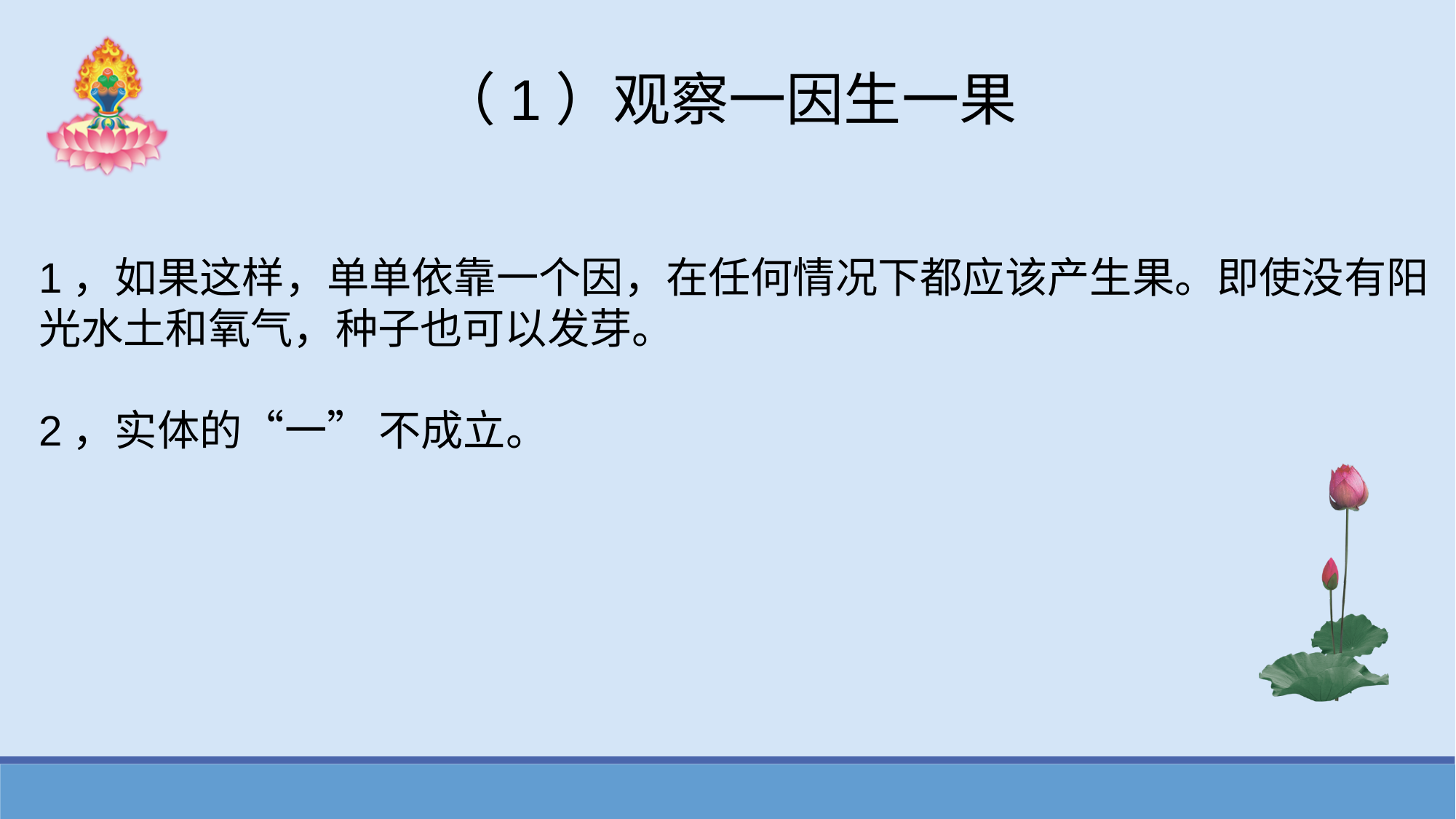

（1）观察一因生一果
1，如果这样，单单依靠一个因，在任何情况下都应该产生果。即使没有阳光水土和氧气，种子也可以发芽。

2，实体的“一” 不成立。